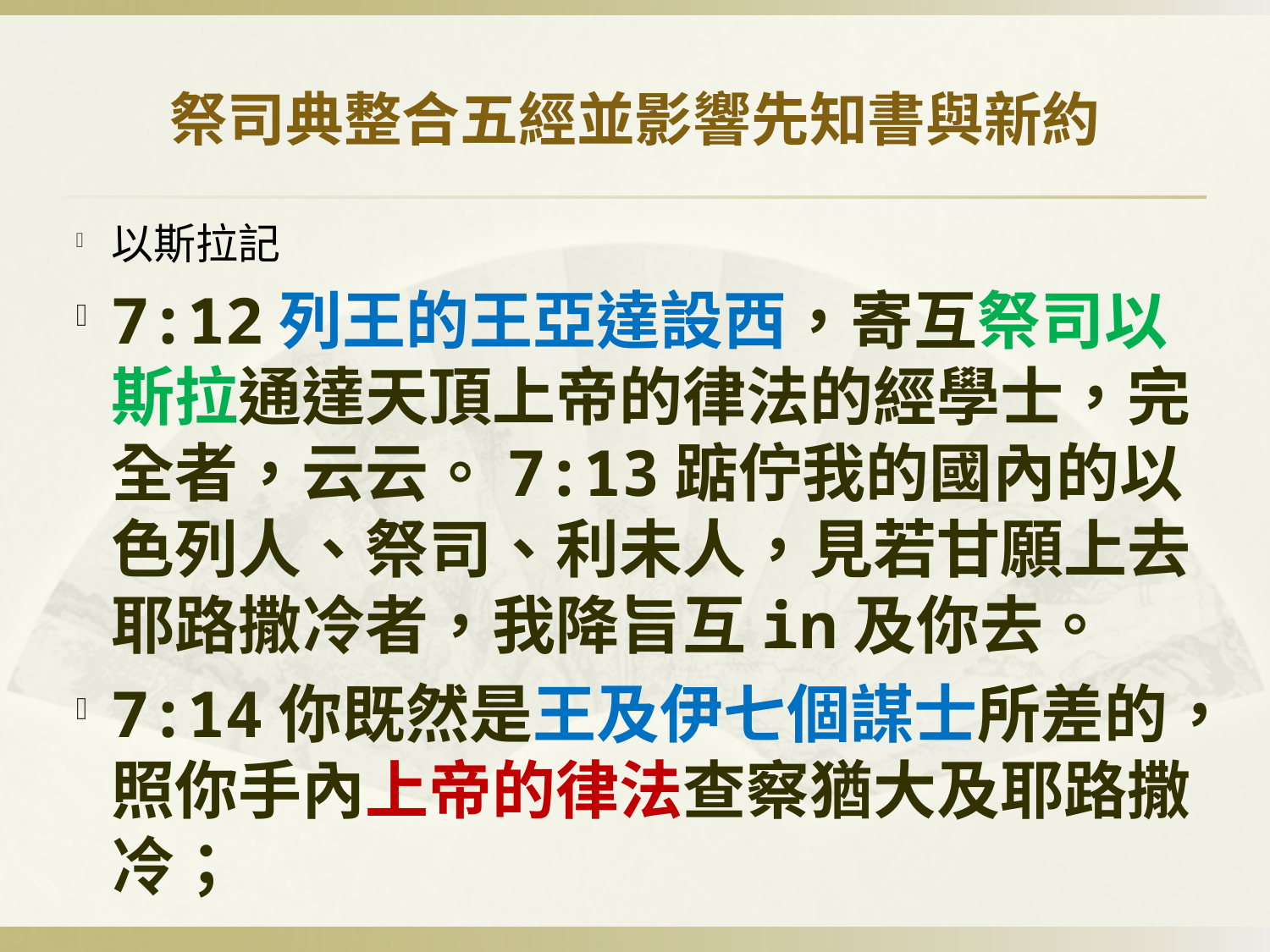

# 祭司典整合五經並影響先知書與新約
以斯拉記
7:12列王的王亞達設西，寄互祭司以斯拉通達天頂上帝的律法的經學士，完全者，云云。7:13踮佇我的國內的以色列人、祭司、利未人，見若甘願上去耶路撒冷者，我降旨互in及你去。
7:14你既然是王及伊七個謀士所差的，照你手內上帝的律法查察猶大及耶路撒冷；